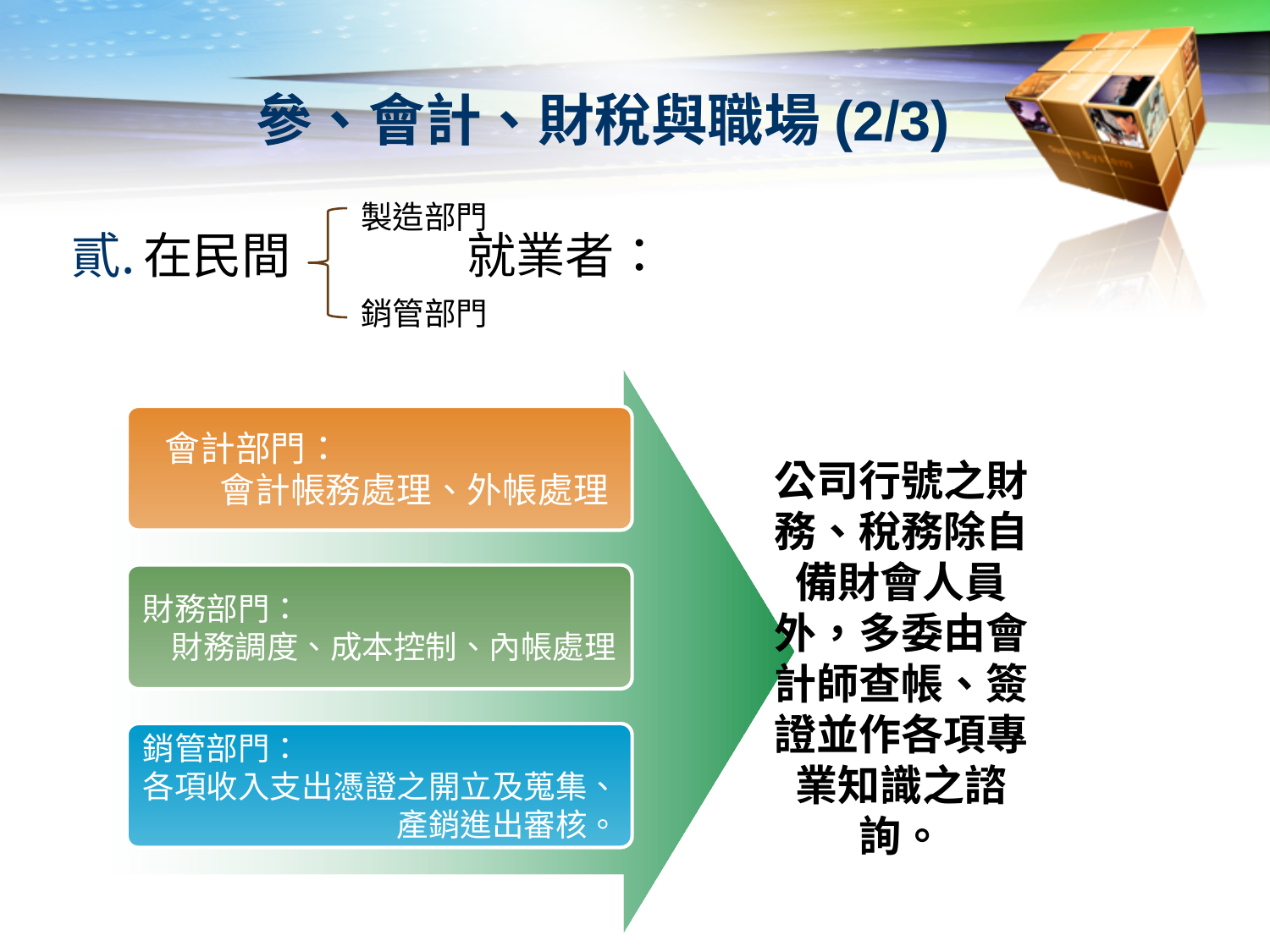

# 參、會計、財稅與職場(2/3)
製造部門

在民間                就業者：

銷管部門

  會計部門：
 會計帳務處理、外帳處理
財務部門：
財務調度、成本控制、內帳處理
公司行號之財務、稅務除自備財會人員外，多委由會計師查帳、簽證並作各項專業知識之諮詢。

銷管部門：
各項收入支出憑證之開立及蒐集、
產銷進出審核。